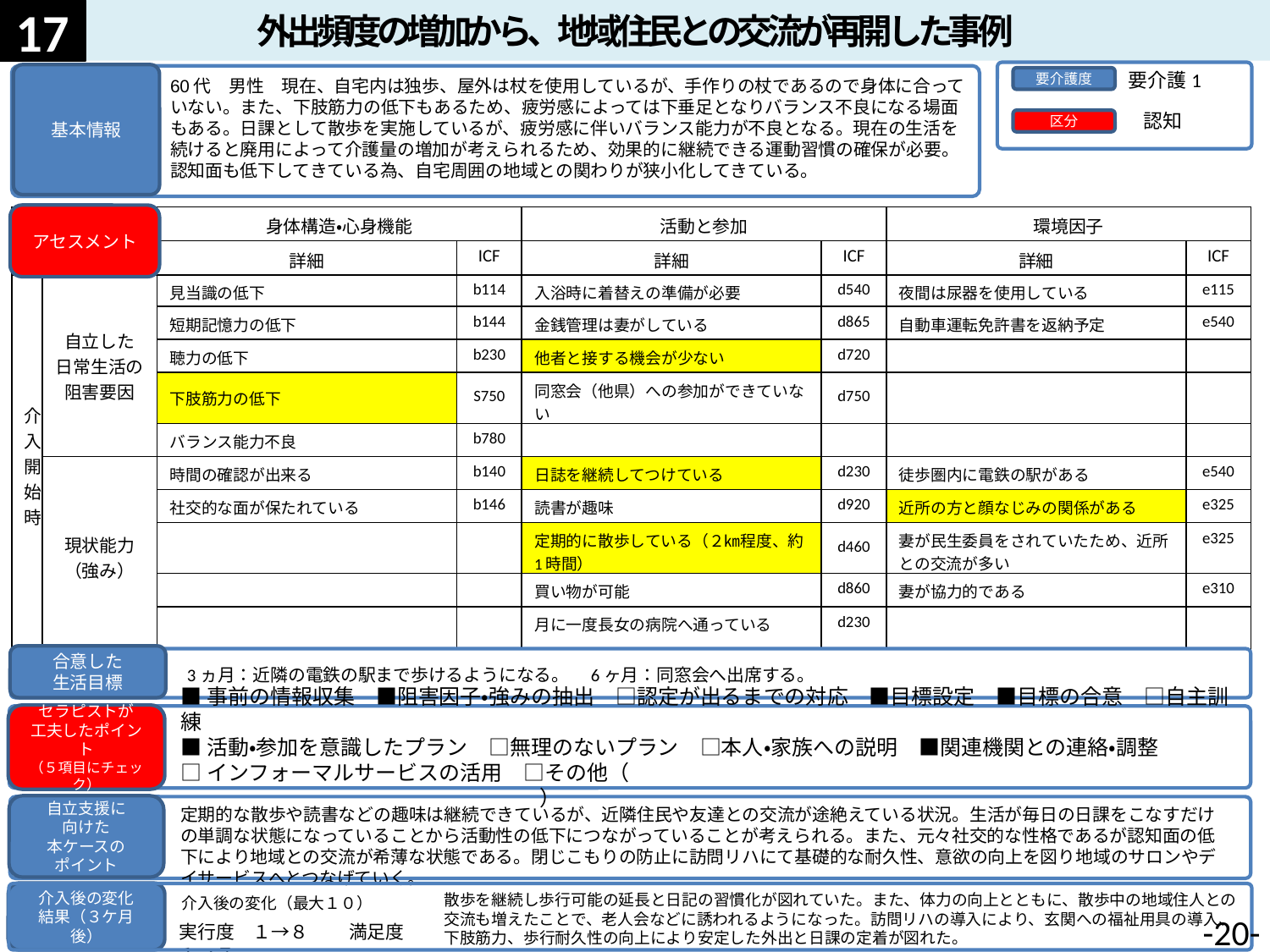

外出頻度の増加から、地域住民との交流が再開した事例
17
要介護1

基本情報

要介護度
60代　男性　現在、自宅内は独歩、屋外は杖を使用しているが、手作りの杖であるので身体に合っていない。また、下肢筋力の低下もあるため、疲労感によっては下垂足となりバランス不良になる場面もある。日課として散歩を実施しているが、疲労感に伴いバランス能力が不良となる。現在の生活を続けると廃用によって介護量の増加が考えられるため、効果的に継続できる運動習慣の確保が必要。認知面も低下してきている為、自宅周囲の地域との関わりが狭小化してきている。

認知
区分
アセスメント
|  |  | 身体構造・心身機能 |  | 活動と参加 |  | 環境因子 |  |
| --- | --- | --- | --- | --- | --- | --- | --- |
|  |  | 詳細 | ICF | 詳細 | ICF | 詳細 | ICF |
| 介入開始時 | 自立した 日常生活の 阻害要因 | 見当識の低下 | b114 | 入浴時に着替えの準備が必要 | d540 | 夜間は尿器を使用している | e115 |
|  |  | 短期記憶力の低下 | b144 | 金銭管理は妻がしている | d865 | 自動車運転免許書を返納予定 | e540 |
|  |  | 聴力の低下 | b230 | 他者と接する機会が少ない | d720 |  |  |
|  |  | 下肢筋力の低下 | S750 | 同窓会（他県）への参加ができていない | d750 |  |  |
|  |  | バランス能力不良 | b780 |  |  |  |  |
|  | 現状能力 （強み） | 時間の確認が出来る | b140 | 日誌を継続してつけている | d230 | 徒歩圏内に電鉄の駅がある | e540 |
|  |  | 社交的な面が保たれている | b146 | 読書が趣味 | d920 | 近所の方と顔なじみの関係がある | e325 |
|  |  |  |  | 定期的に散歩している（２㎞程度、約1時間） | d460 | 妻が民生委員をされていたため、近所との交流が多い | e325 |
|  |  |  |  | 買い物が可能 | d860 | 妻が協力的である | e310 |
|  |  |  |  | 月に一度長女の病院へ通っている | d230 |  |  |
合意した
生活目標

3ヵ月：近隣の電鉄の駅まで歩けるようになる。　6ヶ月：同窓会へ出席する。
■事前の情報収集　■阻害因子・強みの抽出　□認定が出るまでの対応　■目標設定　■目標の合意　□自主訓練
■活動・参加を意識したプラン　□無理のないプラン　□本人・家族への説明　■関連機関との連絡・調整
□インフォーマルサービスの活用　□その他（　　　　　　　　　　　　　　　　　　　　　　　　　　　　　　　　　　　　　　　　　　　　　）
セラピストが
工夫したポイント
（５項目にチェック）

自立支援に
向けた
本ケースの
ポイント

定期的な散歩や読書などの趣味は継続できているが、近隣住民や友達との交流が途絶えている状況。生活が毎日の日課をこなすだけの単調な状態になっていることから活動性の低下につながっていることが考えられる。また、元々社交的な性格であるが認知面の低下により地域との交流が希薄な状態である。閉じこもりの防止に訪問リハにて基礎的な耐久性、意欲の向上を図り地域のサロンやデイサービスへとつなげていく。
介入後の変化
結果（３ケ月後）

散歩を継続し歩行可能の延長と日記の習慣化が図れていた。また、体力の向上とともに、散歩中の地域住人との交流も増えたことで、老人会などに誘われるようになった。訪問リハの導入により、玄関への福祉用具の導入、下肢筋力、歩行耐久性の向上により安定した外出と日課の定着が図れた。
介入後の変化（最大１０）
-20-
実行度　１→８ 　　満足度　１→７